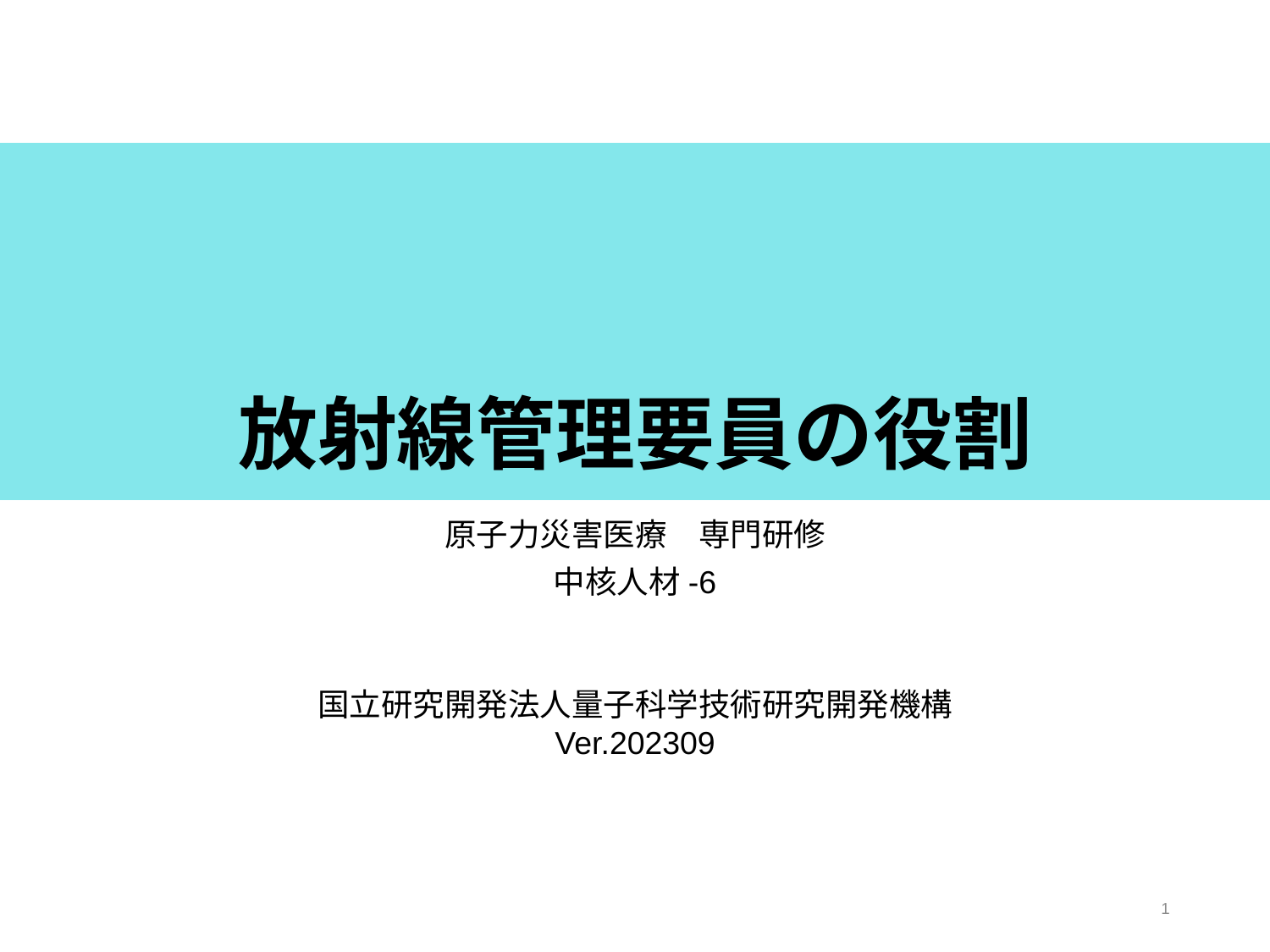

# 放射線管理要員の役割
原子力災害医療　専門研修
中核人材-6
国立研究開発法人量子科学技術研究開発機構
Ver.202309
1